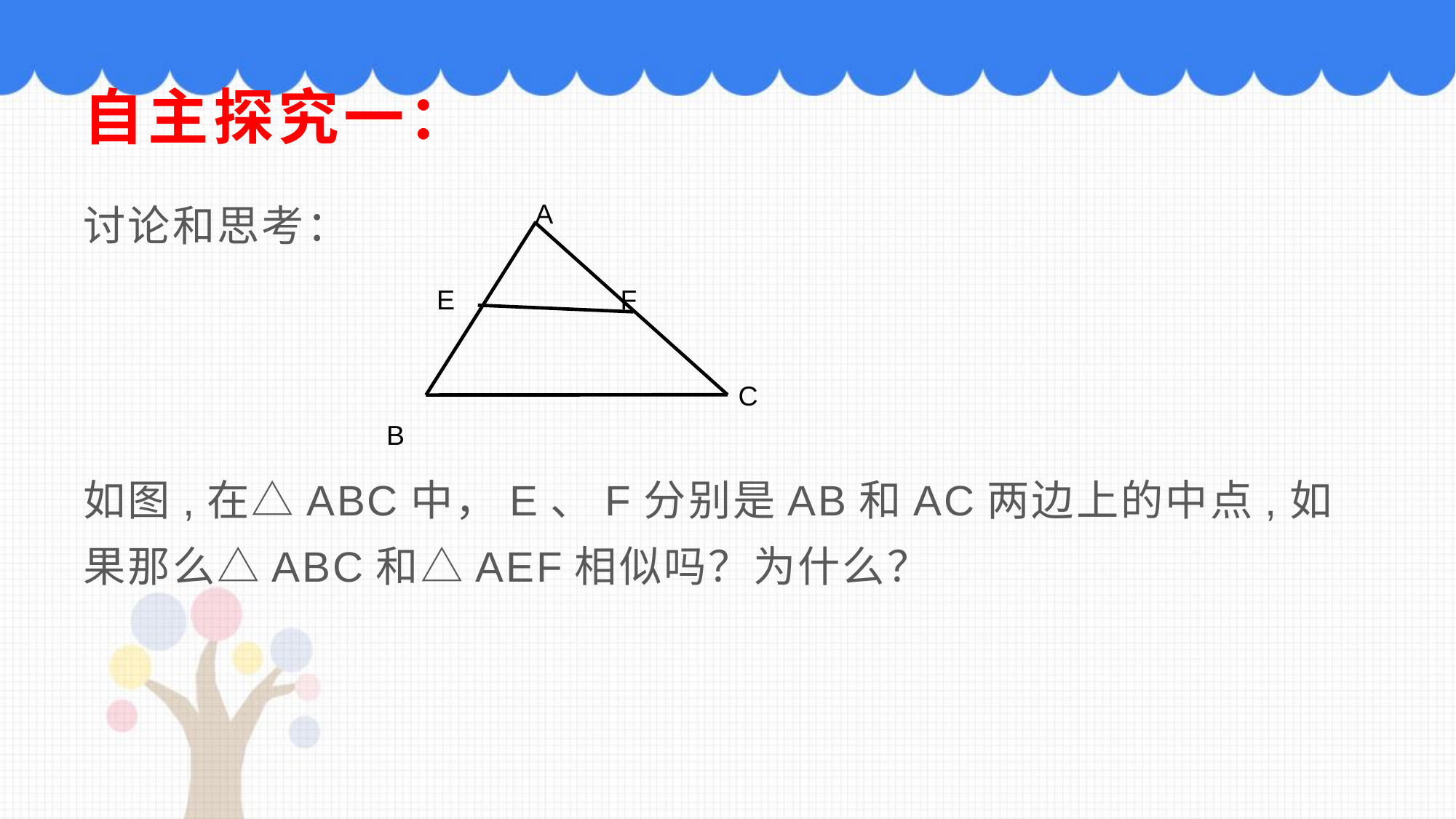

# 自主探究一：
讨论和思考：

如图,在△ABC中，E、F分别是AB和AC两边上的中点,如果那么△ABC和△AEF相似吗？为什么？
A
E
F
C
B